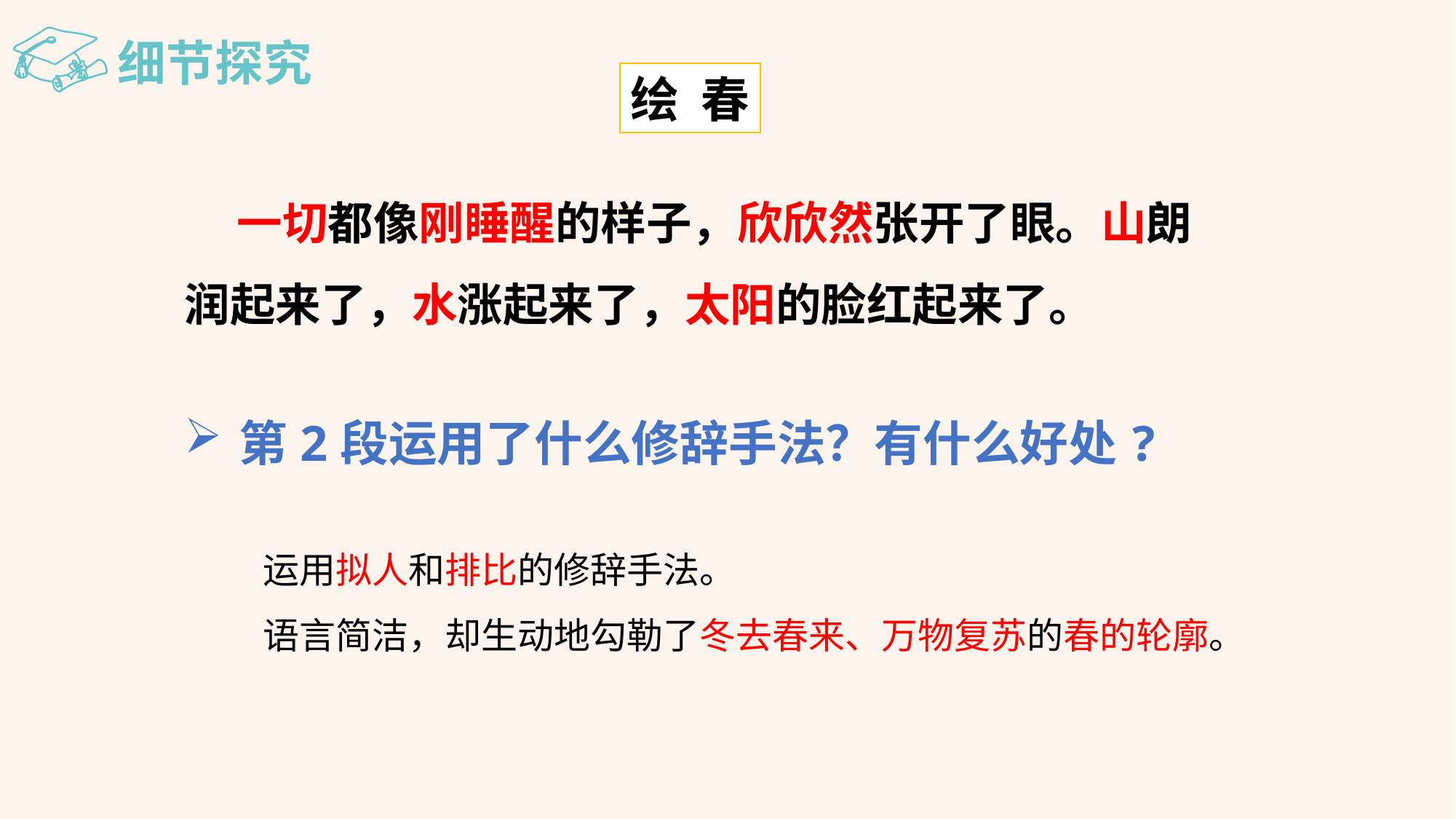

细节探究
绘  春
    一切都像刚睡醒的样子，欣欣然张开了眼。山朗润起来了，水涨起来了，太阳的脸红起来了。
第2段运用了什么修辞手法？有什么好处?
    运用拟人和排比的修辞手法。
    语言简洁，却生动地勾勒了冬去春来、万物复苏的春的轮廓。